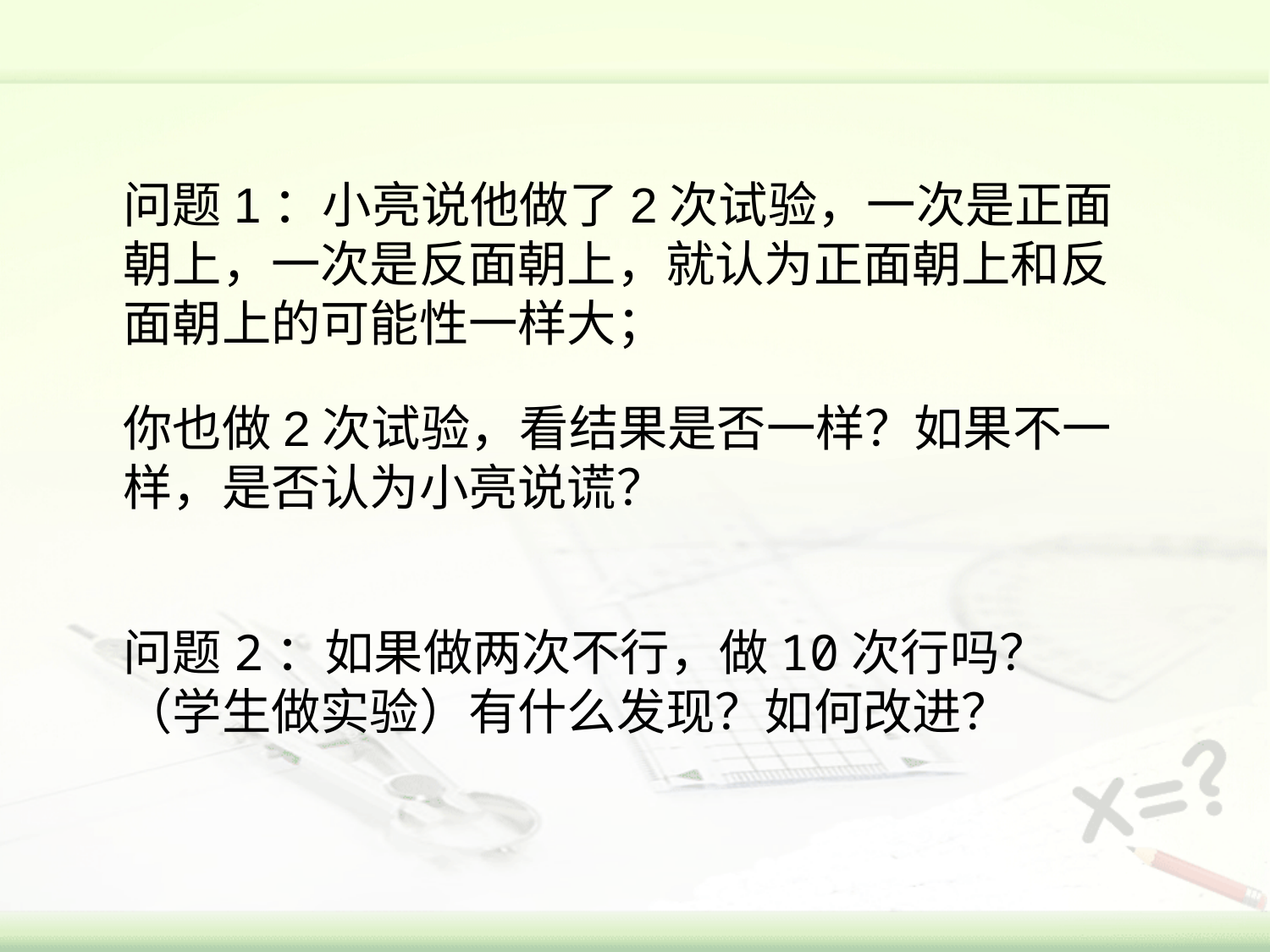

问题1：小亮说他做了2次试验，一次是正面朝上，一次是反面朝上，就认为正面朝上和反面朝上的可能性一样大；
你也做2次试验，看结果是否一样？如果不一样，是否认为小亮说谎？
问题2：如果做两次不行，做10次行吗？（学生做实验）有什么发现？如何改进？